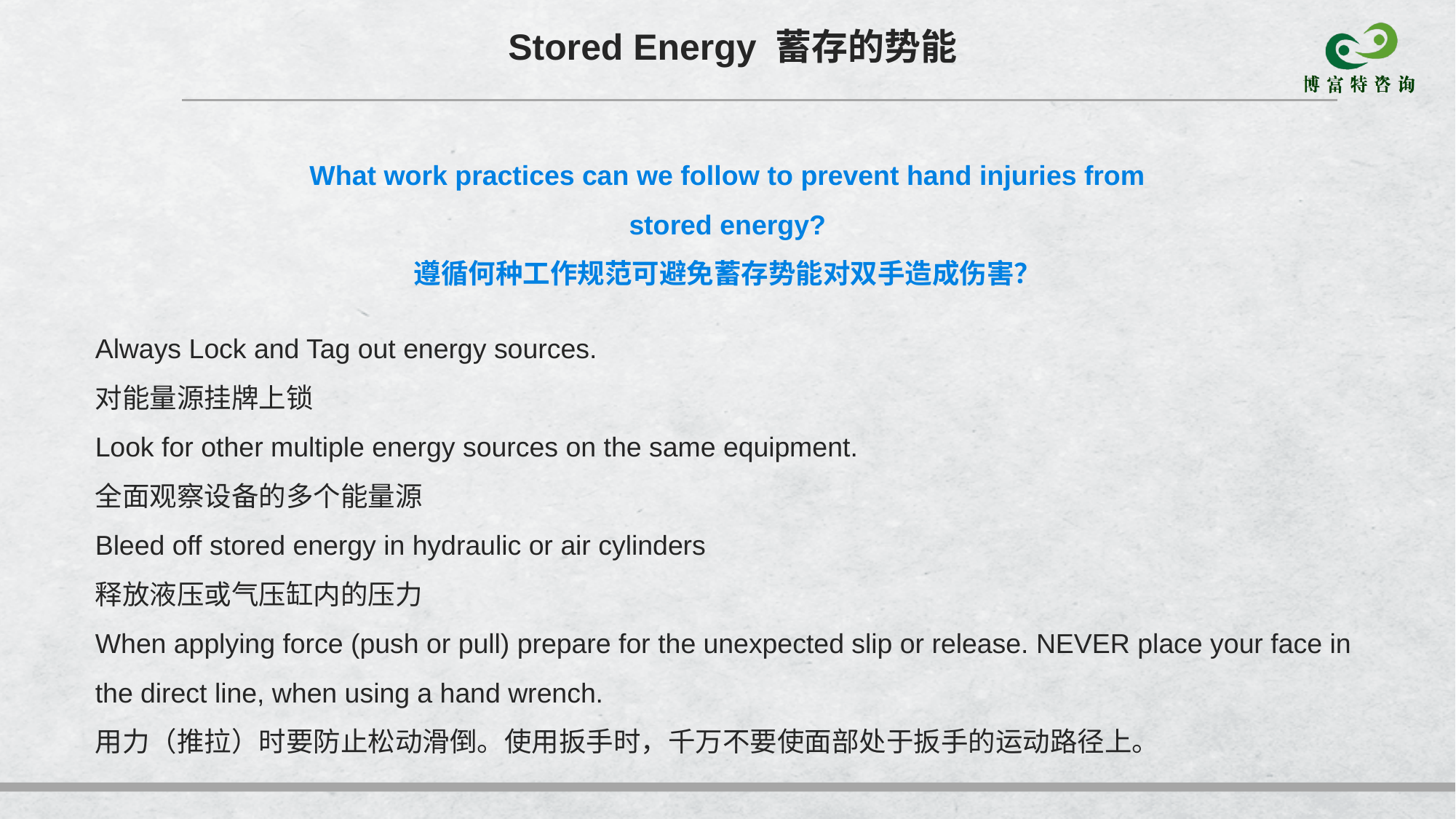

Stored Energy 蓄存的势能
What work practices can we follow to prevent hand injuries from stored energy?
遵循何种工作规范可避免蓄存势能对双手造成伤害？
Always Lock and Tag out energy sources.
对能量源挂牌上锁
Look for other multiple energy sources on the same equipment.
全面观察设备的多个能量源
Bleed off stored energy in hydraulic or air cylinders
释放液压或气压缸内的压力
When applying force (push or pull) prepare for the unexpected slip or release. NEVER place your face in the direct line, when using a hand wrench.
用力（推拉）时要防止松动滑倒。使用扳手时，千万不要使面部处于扳手的运动路径上。